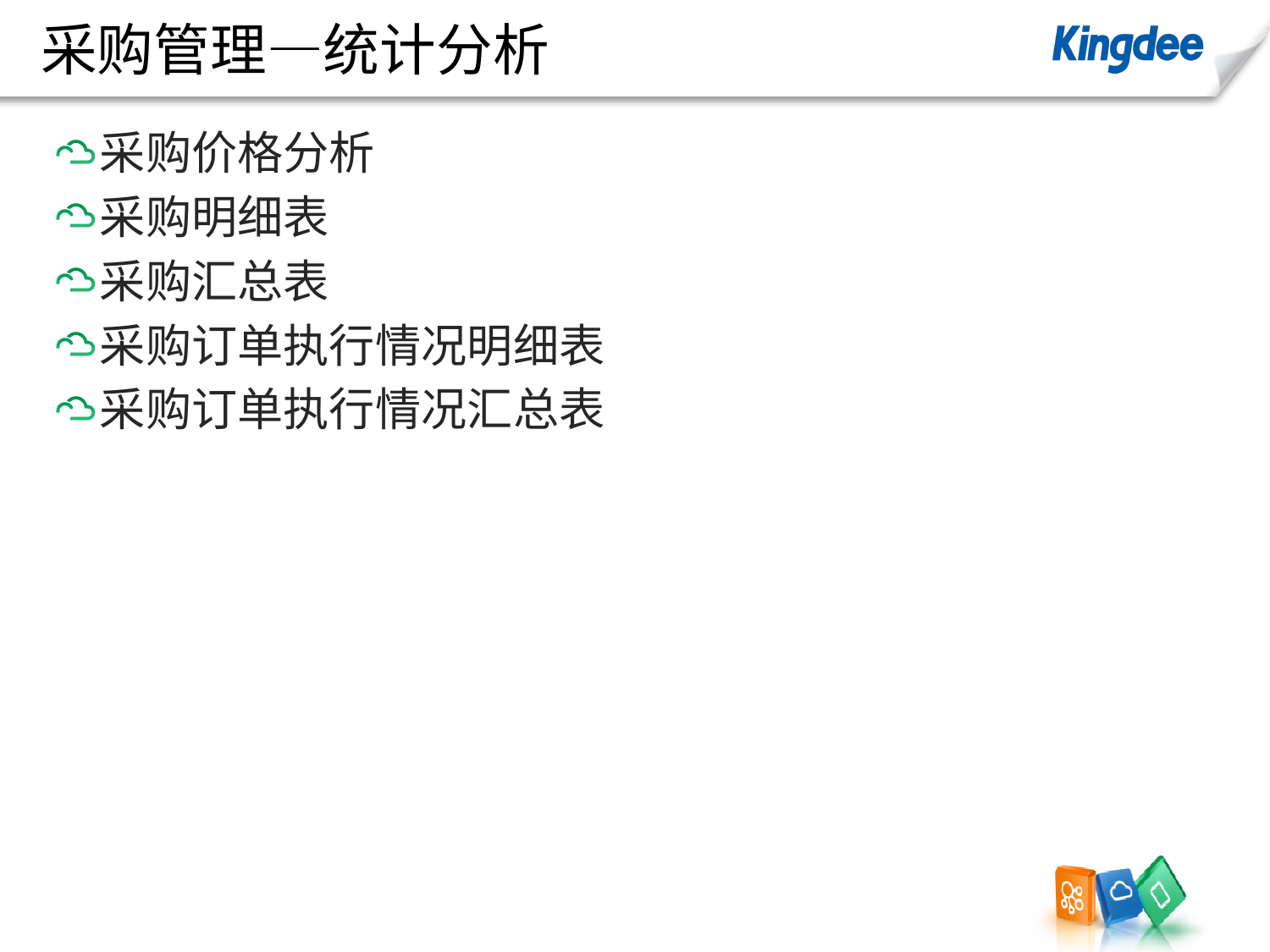

# 采购管理—统计分析
采购价格分析
采购明细表
采购汇总表
采购订单执行情况明细表
采购订单执行情况汇总表